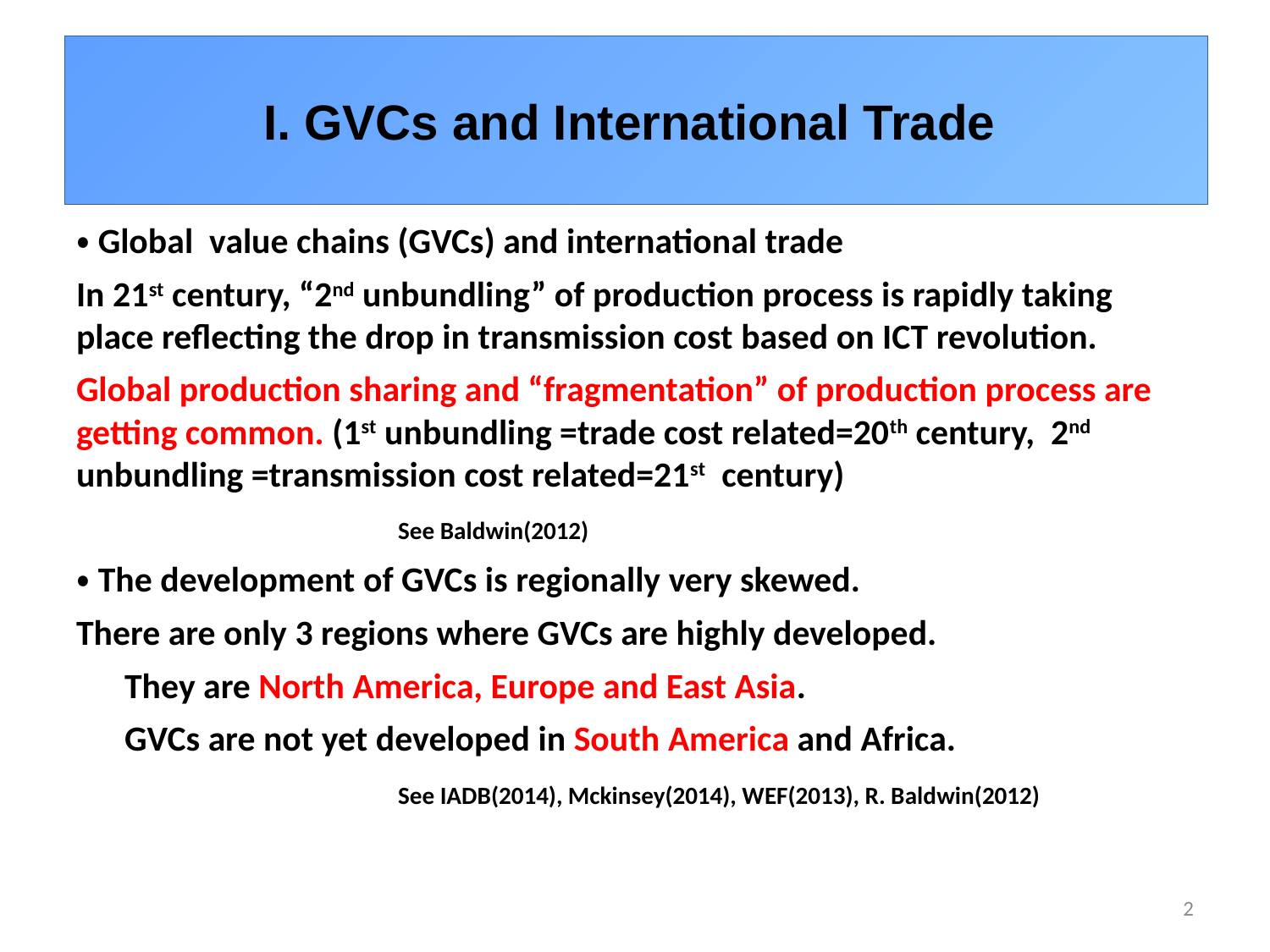

# I. GVCs and International Trade
・Global  value chains (GVCs) and international trade
In 21st century, “2nd unbundling” of production process is rapidly taking place reflecting the drop in transmission cost based on ICT revolution.
Global production sharing and “fragmentation” of production process are getting common. (1st unbundling =trade cost related=20th century,  2nd  unbundling =transmission cost related=21st  century)
                                        See Baldwin(2012)
・The development of GVCs is regionally very skewed.
There are only 3 regions where GVCs are highly developed.
      They are North America, Europe and East Asia.
      GVCs are not yet developed in South America and Africa.
                                        See IADB(2014), Mckinsey(2014), WEF(2013), R. Baldwin(2012)

2